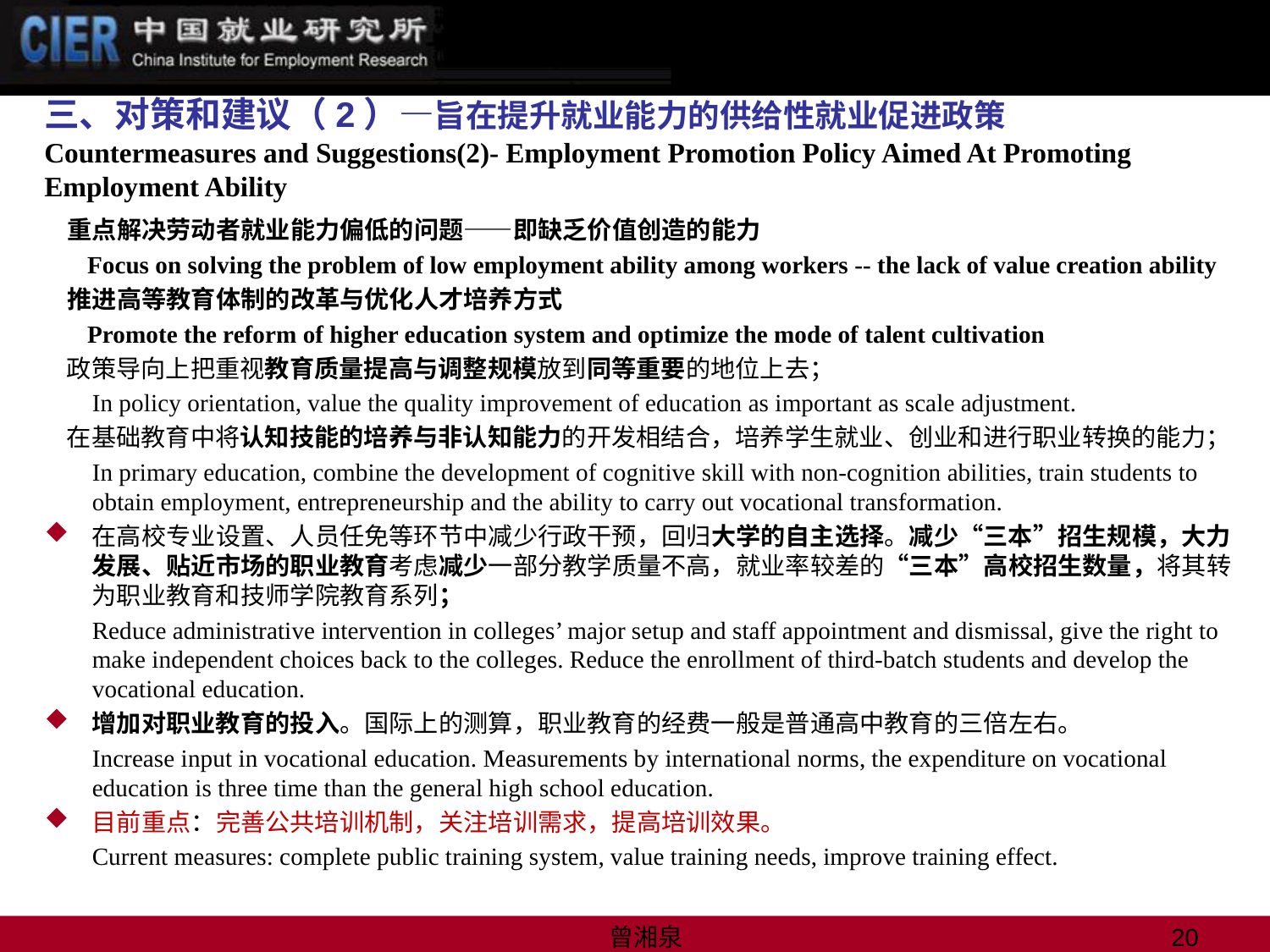

# 三、对策和建议（2）—旨在提升就业能力的供给性就业促进政策 Countermeasures and Suggestions(2)- Employment Promotion Policy Aimed At Promoting Employment Ability
   重点解决劳动者就业能力偏低的问题——即缺乏价值创造的能力
       Focus on solving the problem of low employment ability among workers -- the lack of value creation ability
   推进高等教育体制的改革与优化人才培养方式
       Promote the reform of higher education system and optimize the mode of talent cultivation
   政策导向上把重视教育质量提高与调整规模放到同等重要的地位上去；
	In policy orientation, value the quality improvement of education as important as scale adjustment.
   在基础教育中将认知技能的培养与非认知能力的开发相结合，培养学生就业、创业和进行职业转换的能力；
	In primary education, combine the development of cognitive skill with non-cognition abilities, train students to obtain employment, entrepreneurship and the ability to carry out vocational transformation.
在高校专业设置、人员任免等环节中减少行政干预，回归大学的自主选择。减少“三本”招生规模，大力发展、贴近市场的职业教育考虑减少一部分教学质量不高，就业率较差的“三本”高校招生数量，将其转为职业教育和技师学院教育系列；
	Reduce administrative intervention in colleges’ major setup and staff appointment and dismissal, give the right to make independent choices back to the colleges. Reduce the enrollment of third-batch students and develop the vocational education.
增加对职业教育的投入。国际上的测算，职业教育的经费一般是普通高中教育的三倍左右。
	Increase input in vocational education. Measurements by international norms, the expenditure on vocational education is three time than the general high school education.
目前重点：完善公共培训机制，关注培训需求，提高培训效果。
	Current measures: complete public training system, value training needs, improve training effect.

曾湘泉
20